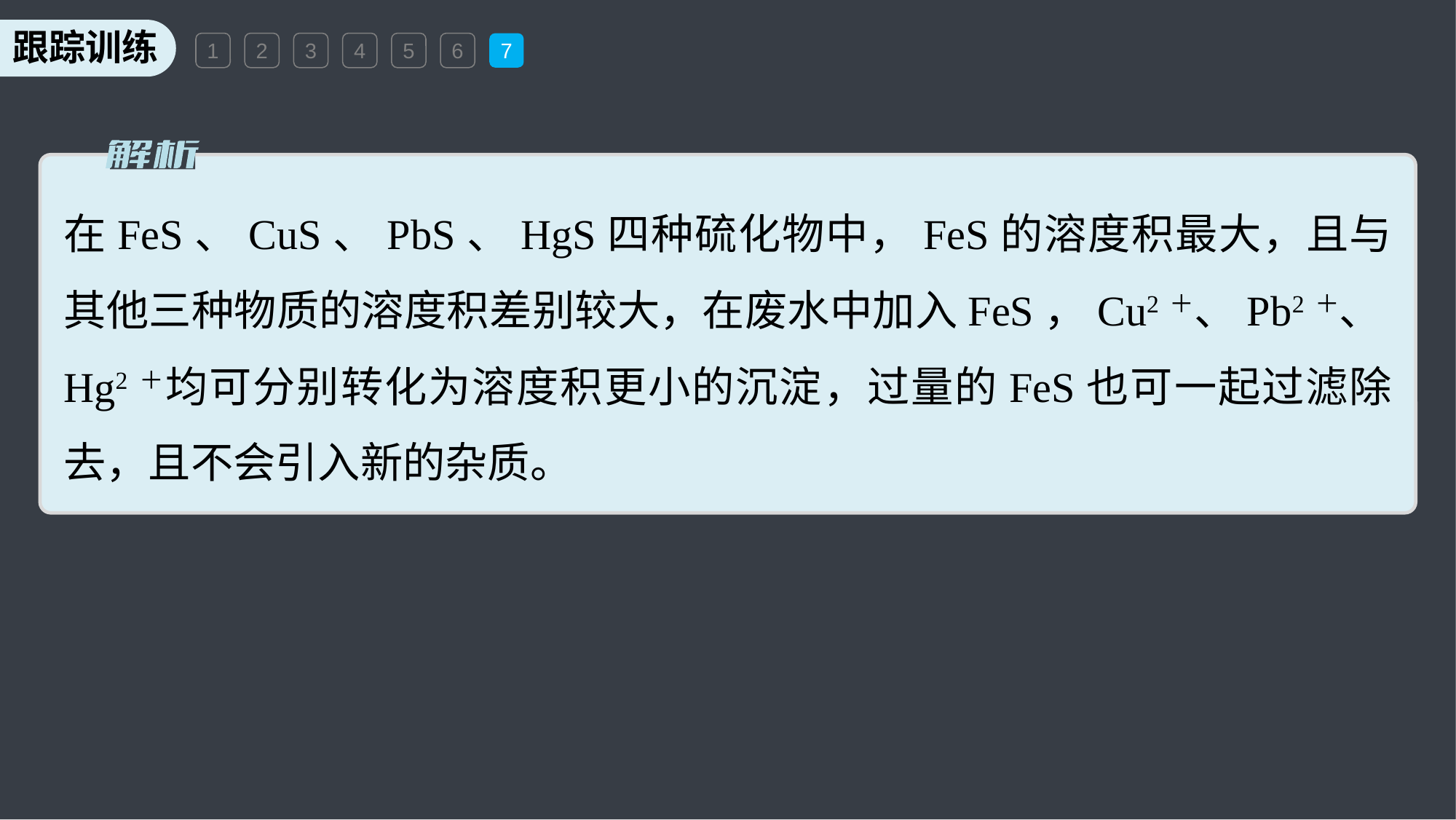

1
2
3
4
5
6
7

在FeS、CuS、PbS、HgS四种硫化物中，FeS的溶度积最大，且与其他三种物质的溶度积差别较大，在废水中加入FeS，Cu2＋、Pb2＋、Hg2＋均可分别转化为溶度积更小的沉淀，过量的FeS也可一起过滤除去，且不会引入新的杂质。